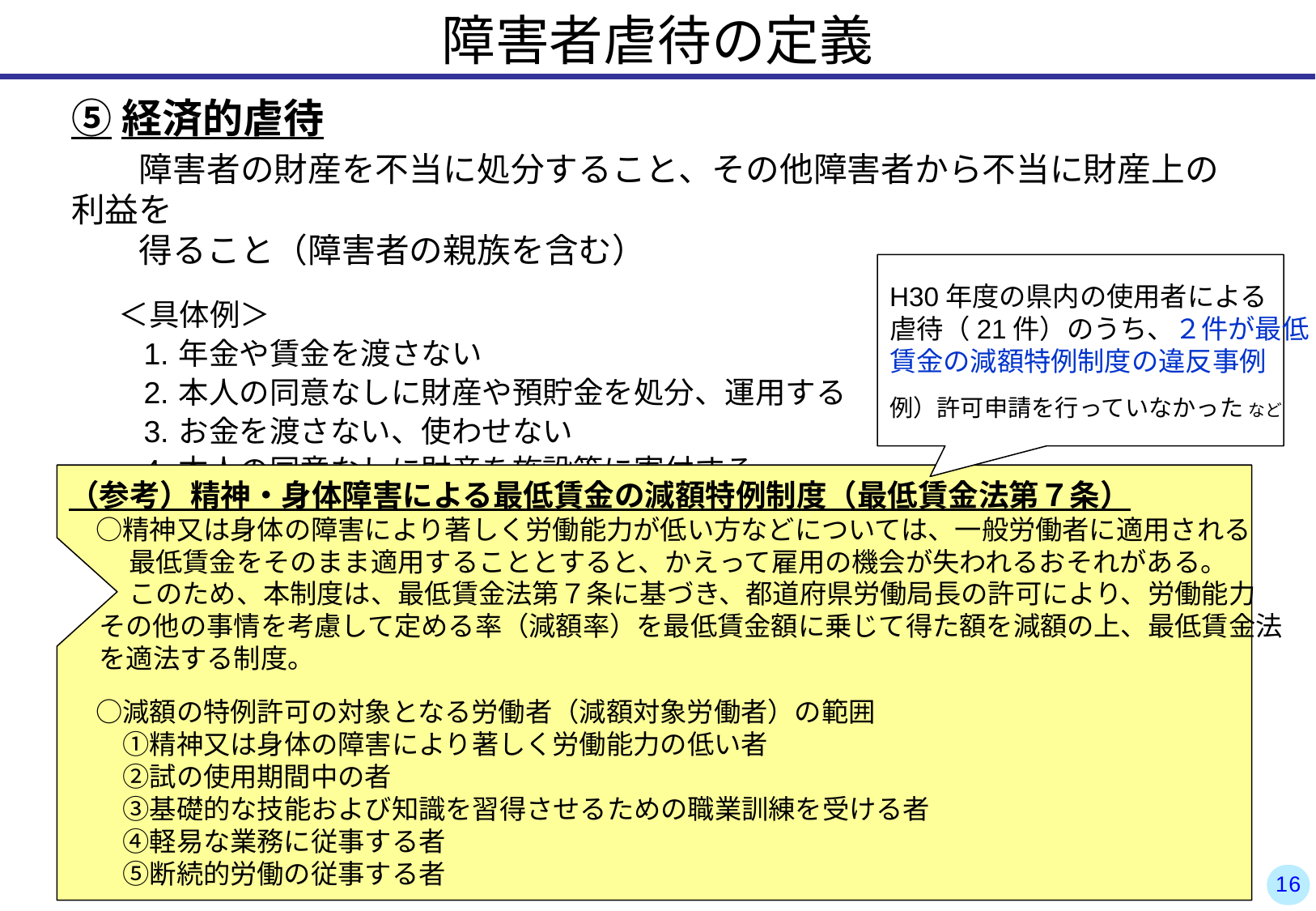

障害者虐待の定義
⑤経済的虐待
　　障害者の財産を不当に処分すること、その他障害者から不当に財産上の利益を
　　得ること（障害者の親族を含む）

＜具体例＞
年金や賃金を渡さない
本人の同意なしに財産や預貯金を処分、運用する
お金を渡さない、使わせない
本人の同意なしに財産を施設等に寄付する
H30年度の県内の使用者による
虐待（21件）のうち、２件が最低
賃金の減額特例制度の違反事例

例）許可申請を行っていなかった など
（参考）精神・身体障害による最低賃金の減額特例制度（最低賃金法第７条）
　○精神又は身体の障害により著しく労働能力が低い方などについては、一般労働者に適用される
　　 最低賃金をそのまま適用することとすると、かえって雇用の機会が失われるおそれがある。
　　 このため、本制度は、最低賃金法第７条に基づき、都道府県労働局長の許可により、労働能力
     その他の事情を考慮して定める率（減額率）を最低賃金額に乗じて得た額を減額の上、最低賃金法
     を適法する制度。

　○減額の特例許可の対象となる労働者（減額対象労働者）の範囲
　　①精神又は身体の障害により著しく労働能力の低い者
　　②試の使用期間中の者
　　③基礎的な技能および知識を習得させるための職業訓練を受ける者
　　④軽易な業務に従事する者
　　⑤断続的労働の従事する者
16